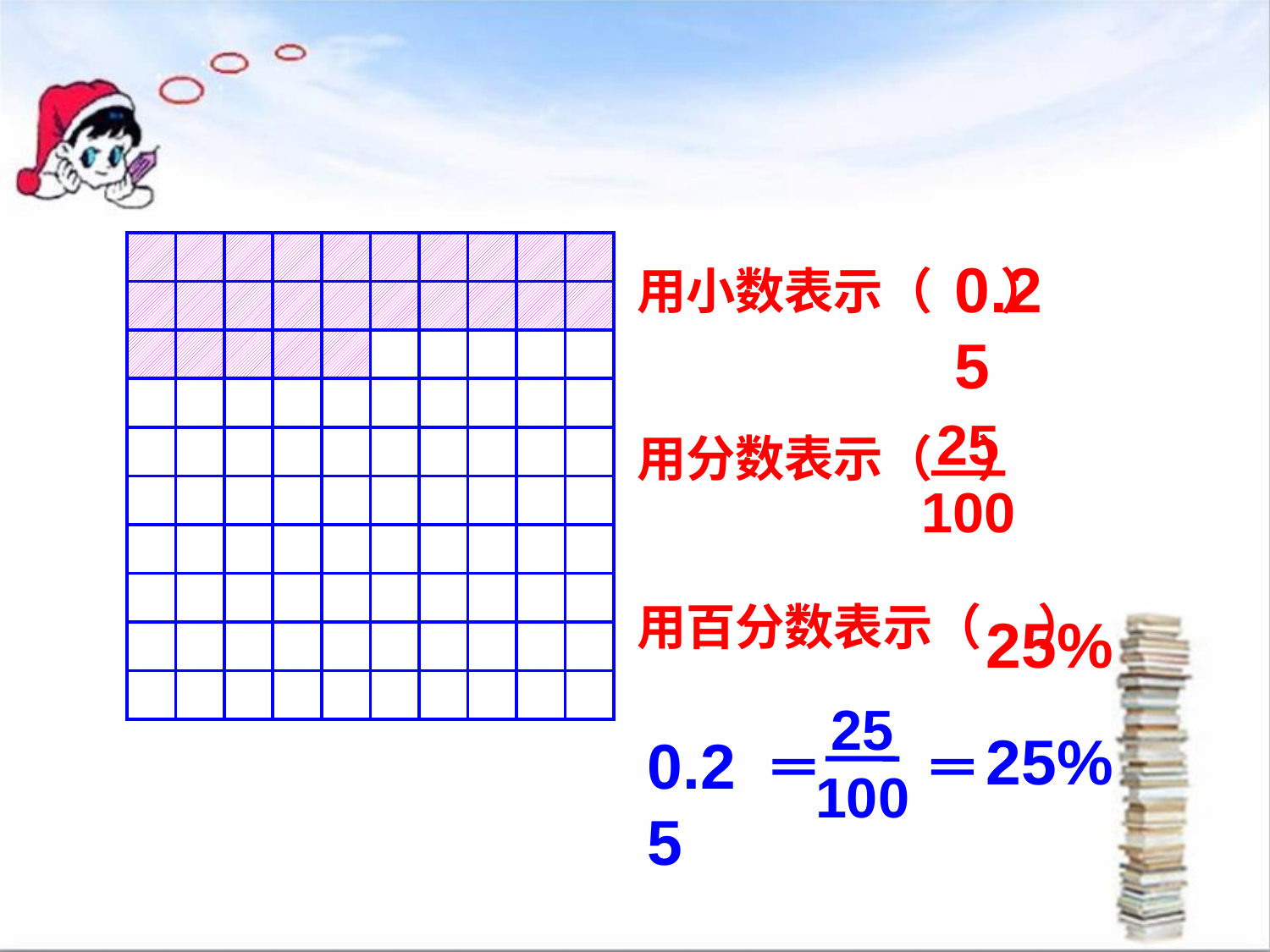

0.25
用小数表示（      ）

用分数表示（    ）

用百分数表示（     ）
25
100

25%
25
100
25%
0.25